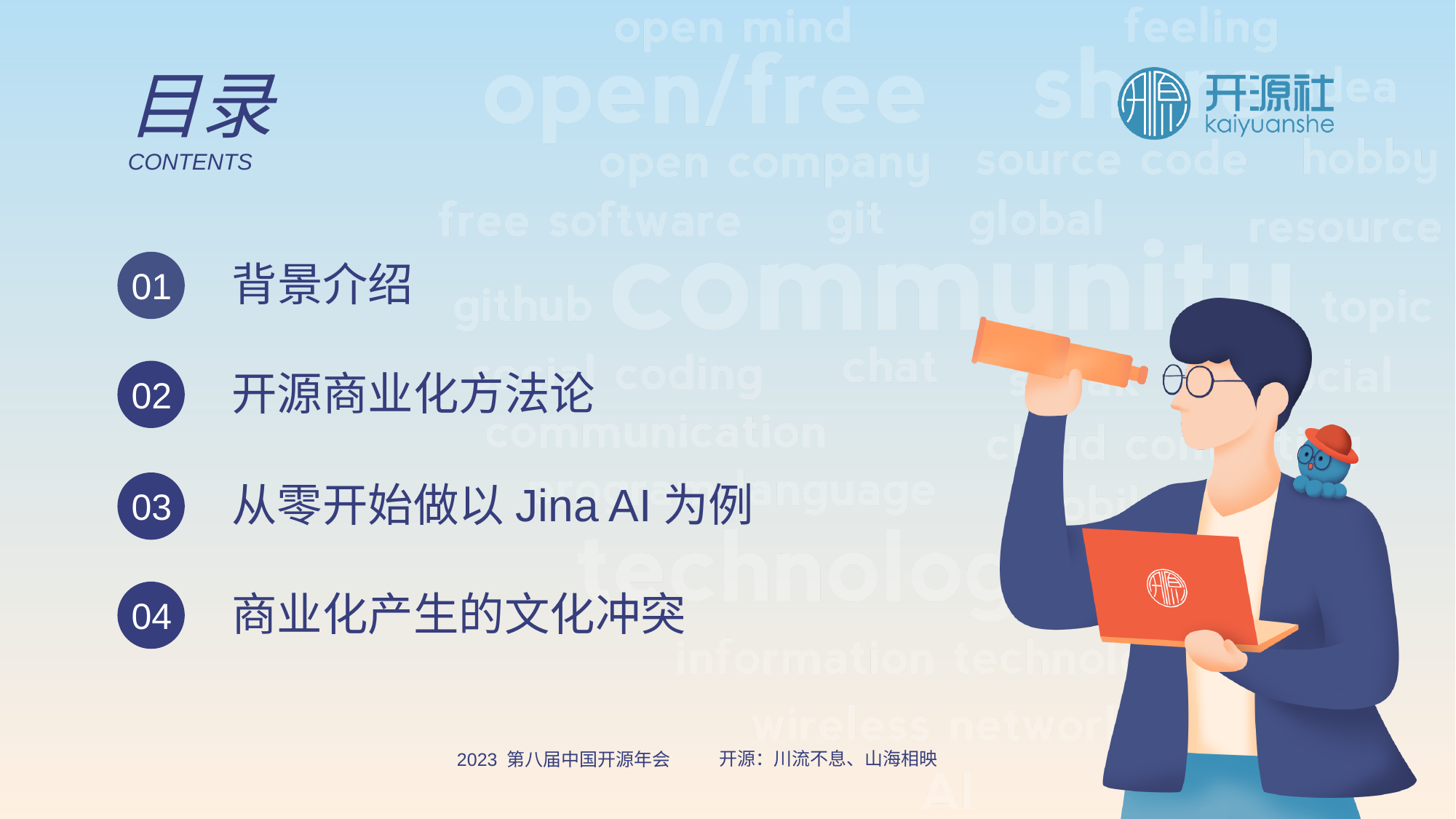

目录
CONTENTS

背景介绍
01

开源商业化方法论

02

从零开始做以Jina AI为例

03

商业化产生的文化冲突

04